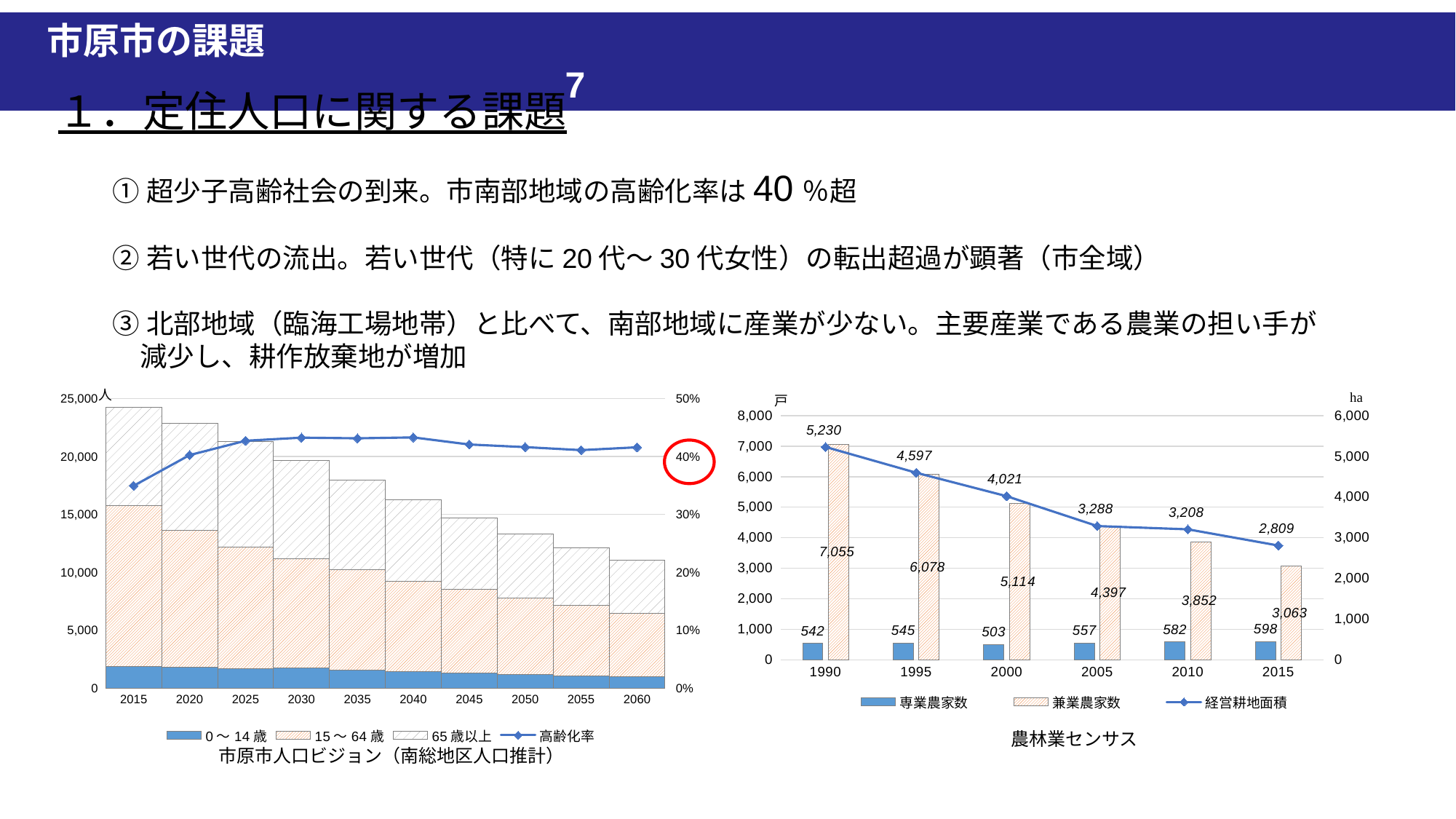

市原市の課題　　　　　　　　　　　　　　　　　　　　　　　　　　　　　　　　　　　　　　　　　　　　　　　7
１．定住人口に関する課題

①超少子高齢社会の到来。市南部地域の高齢化率は40％超

②若い世代の流出。若い世代（特に20代～30代女性）の転出超過が顕著（市全域）

③北部地域（臨海工場地帯）と比べて、南部地域に産業が少ない。主要産業である農業の担い手が
　減少し、耕作放棄地が増加

### Chart

| Category | 0～14歳 | 15～64歳 | 65歳以上 | 高齢化率 |
|---|---|---|---|---|
| 2015 | 1875.0 | 13900.0 | 8474.0 | 0.34945770959627204 |
| 2020 | 1767.258345448 | 11881.87599 | 9194.214820000001 | 0.40248979067971896 |
| 2025 | 1677.2227416032986 | 10524.288290714998 | 9100.420523466102 | 0.427211048896406 |
| 2030 | 1707.2476912861036 | 9450.779465462609 | 8507.37686798012 | 0.43260625905688344 |
| 2035 | 1546.6723963239247 | 8667.43293530349 | 7751.310331770504 | 0.4314573331894981 |
| 2040 | 1427.2196653518683 | 7805.22842168689 | 7051.001372286951 | 0.43301644346915485 |
| 2045 | 1302.0402685732897 | 7209.7284374861165 | 6183.914255324063 | 0.42079801745681517 |
| 2050 | 1170.156007805013 | 6592.629630071681 | 5534.670079029469 | 0.41622023015972764 |
| 2055 | 1054.0205089199167 | 6069.255156102113 | 4971.154414296441 | 0.4110284140463251 |
| 2060 | 966.8652732267104 | 5470.5663830132635 | 4583.667206476928 | 0.41589929131140835 |

### Chart

| Category | 専業農家数 | 兼業農家数 | 経営耕地面積 |
|---|---|---|---|
| 1990 | 542.0 | 7055.0 | 5230.0 |
| 1995 | 545.0 | 6078.0 | 4597.0 |
| 2000 | 503.0 | 5114.0 | 4021.0 |
| 2005 | 557.0 | 4397.0 | 3288.0 |
| 2010 | 582.0 | 3852.0 | 3208.0 |
| 2015 | 598.0 | 3063.0 | 2809.0 |
農林業センサス
市原市人口ビジョン（南総地区人口推計）